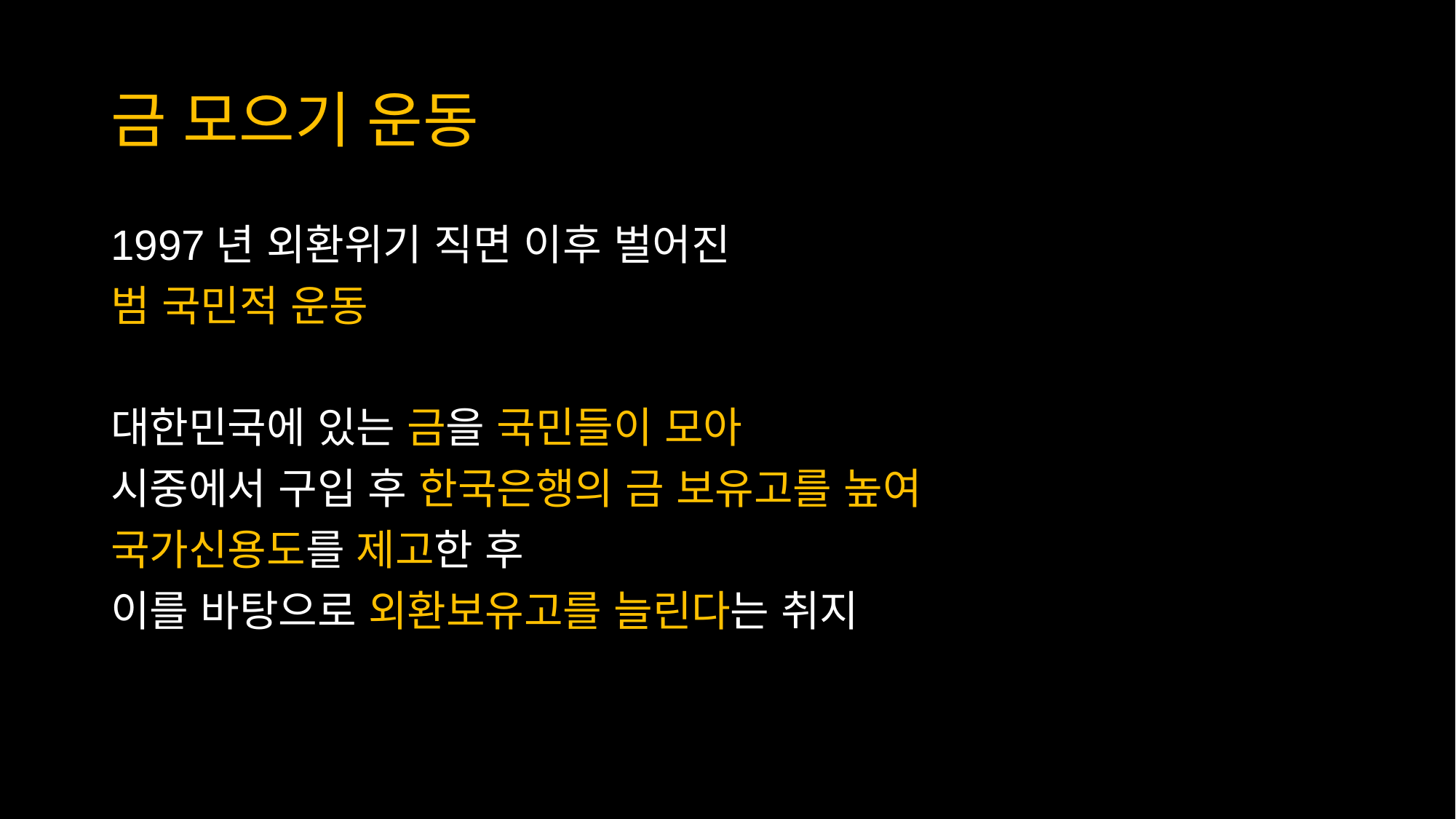

# 금 모으기 운동
1997년 외환위기 직면 이후 벌어진
범 국민적 운동

대한민국에 있는 금을 국민들이 모아
시중에서 구입 후 한국은행의 금 보유고를 높여
국가신용도를 제고한 후
이를 바탕으로 외환보유고를 늘린다는 취지